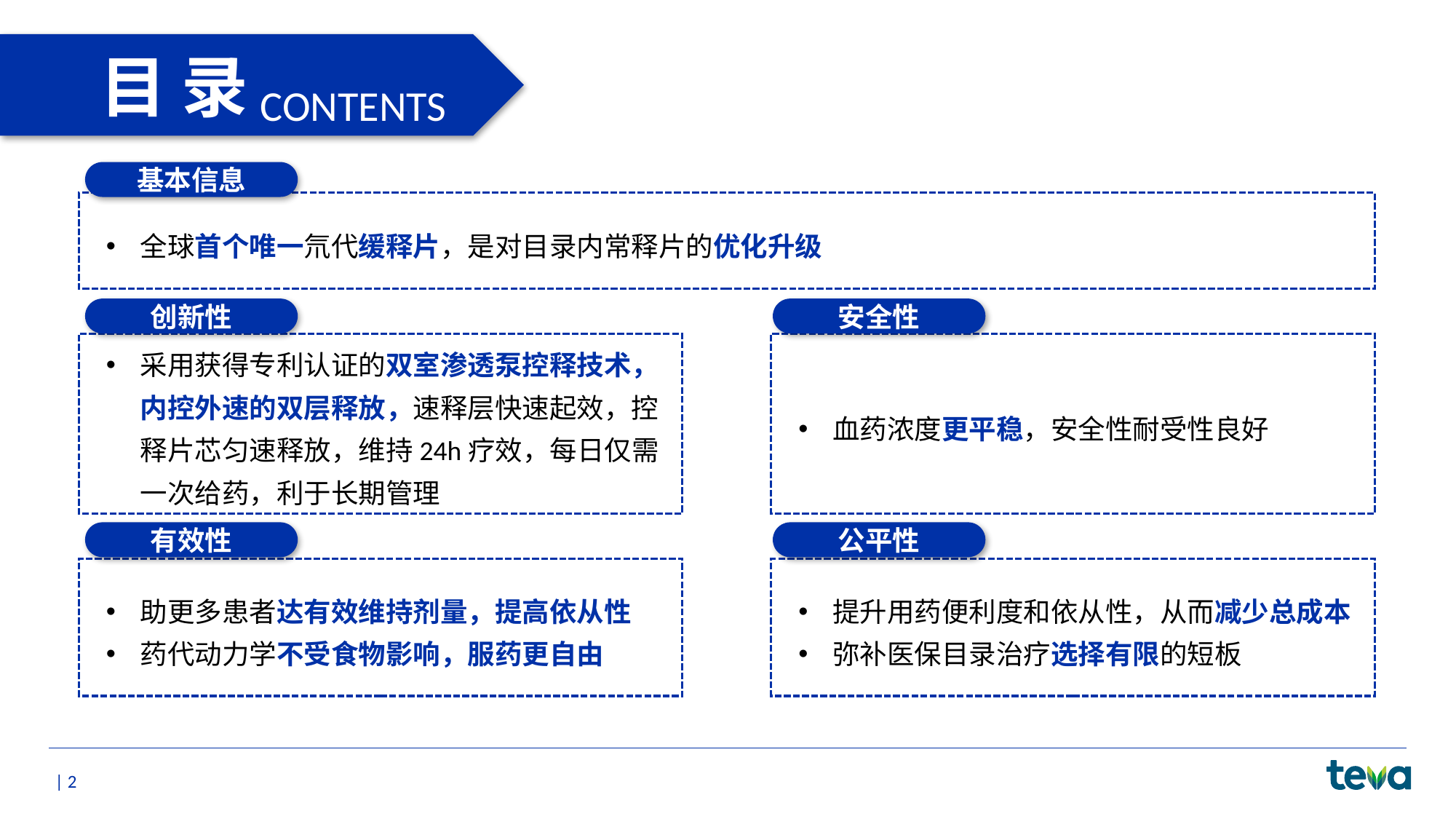

目 录
CONTENTS
基本信息
全球首个唯一氘代缓释片，是对目录内常释片的优化升级
创新性
安全性
采用获得专利认证的双室渗透泵控释技术，内控外速的双层释放，速释层快速起效，控释片芯匀速释放，维持24h疗效，每日仅需一次给药，利于长期管理
血药浓度更平稳，安全性耐受性良好
有效性
公平性
助更多患者达有效维持剂量，提高依从性
药代动力学不受食物影响，服药更自由
提升用药便利度和依从性，从而减少总成本
弥补医保目录治疗选择有限的短板
| 2